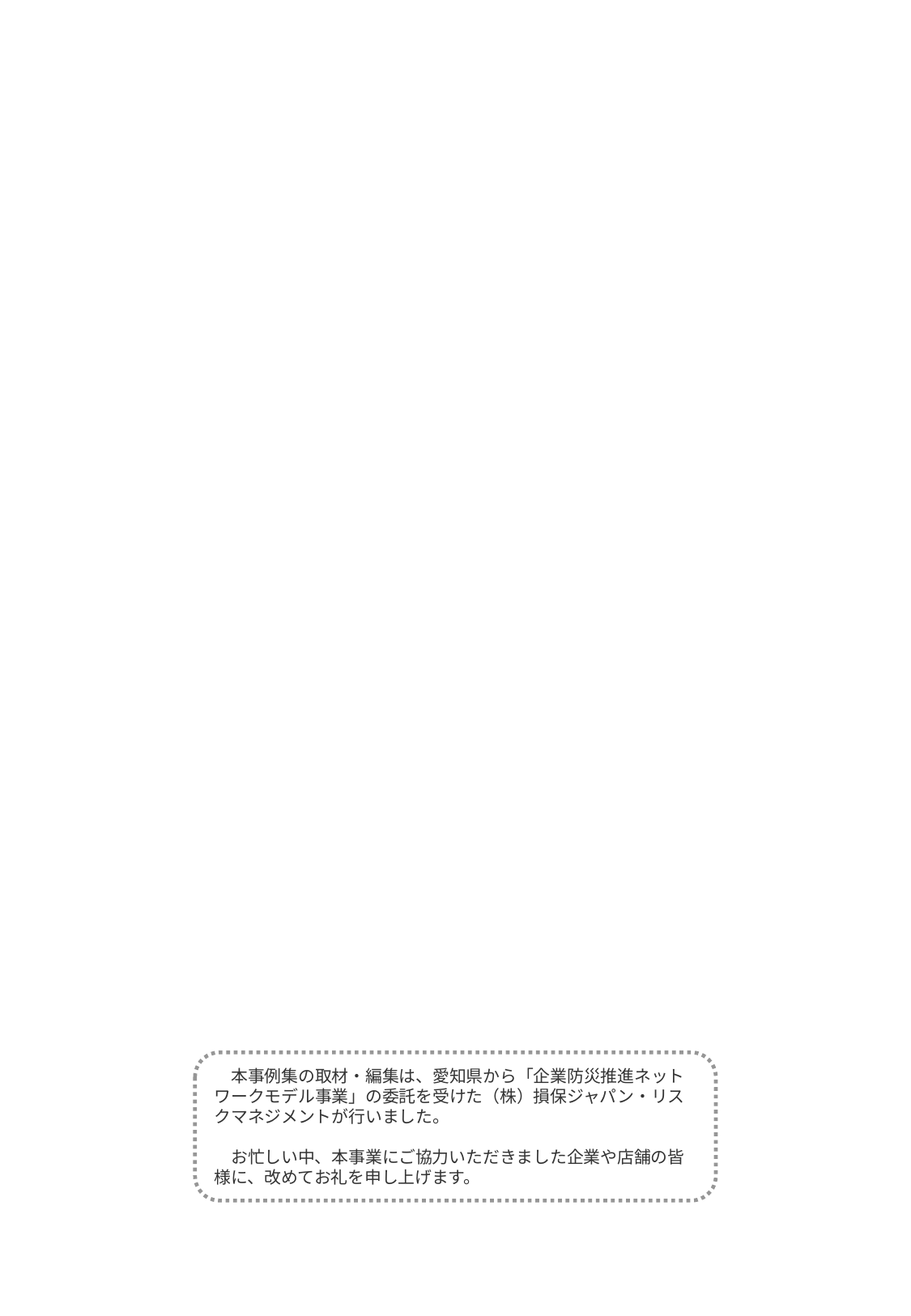

本事例集の取材・編集は、愛知県から「企業防災推進ネットワークモデル事業」の委託を受けた（株）損保ジャパン・リスクマネジメントが行いました。

　お忙しい中、本事業にご協力いただきました企業や店舗の皆様に、改めてお礼を申し上げます。